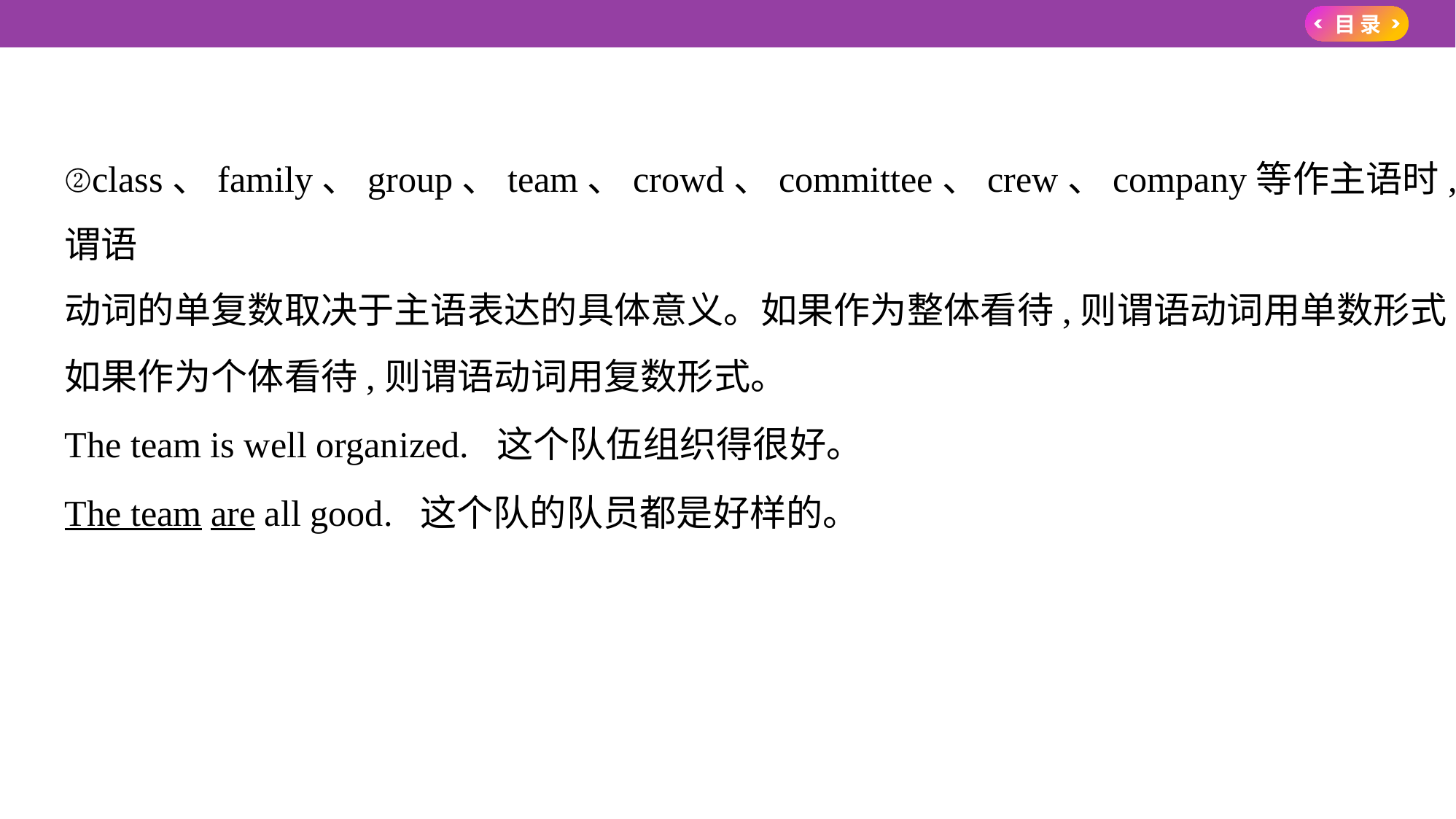

②class、family、group、team、crowd、committee、crew、company等作主语时,谓语
动词的单复数取决于主语表达的具体意义。如果作为整体看待,则谓语动词用单数形式;如果作为个体看待,则谓语动词用复数形式。
The team is well organized.  这个队伍组织得很好。
The team are all good.  这个队的队员都是好样的。